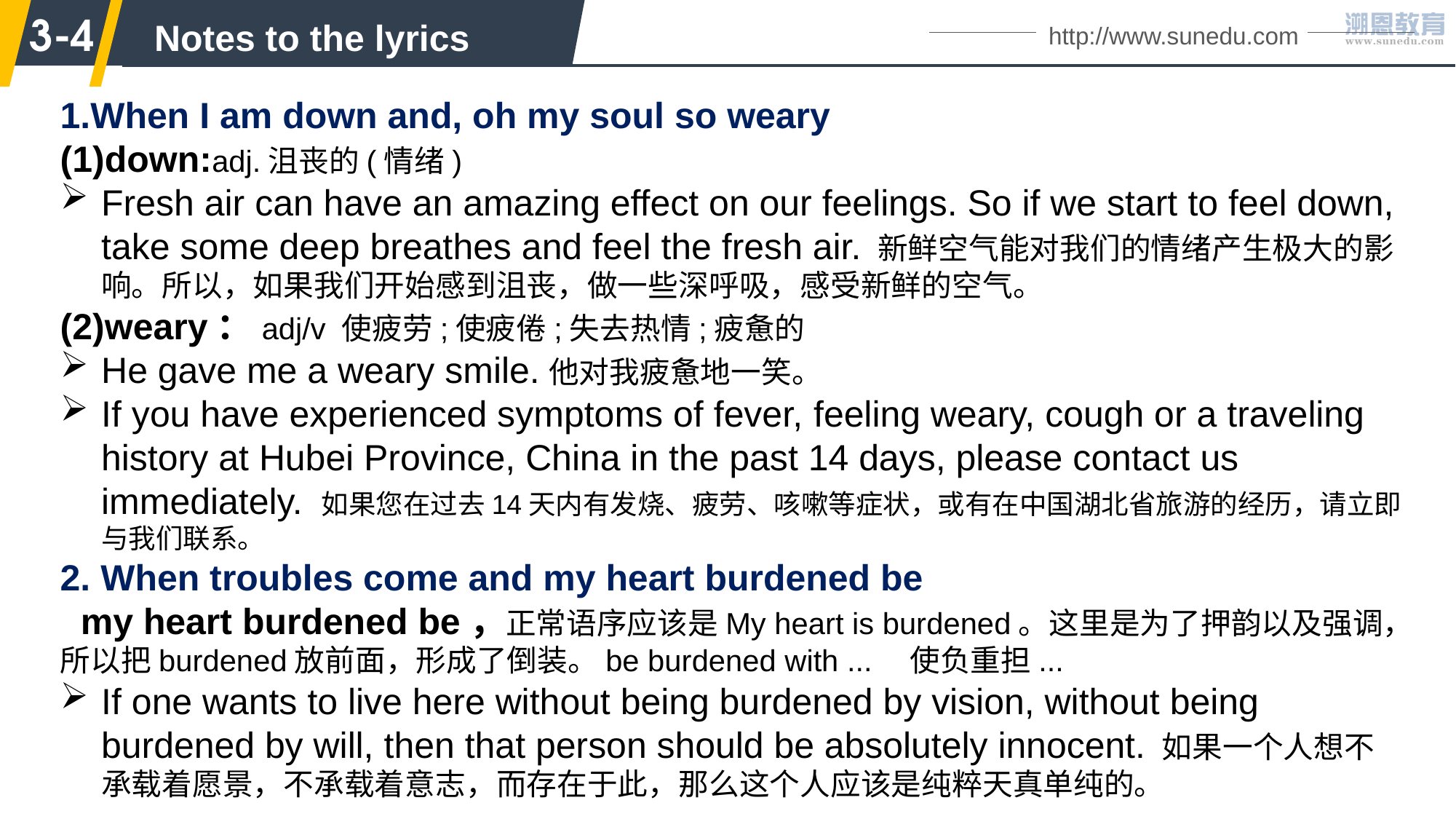

3-4
Notes to the lyrics
http://www.sunedu.com
1.When I am down and, oh my soul so weary
(1)down:adj.沮丧的(情绪)
Fresh air can have an amazing effect on our feelings. So if we start to feel down, take some deep breathes and feel the fresh air. 新鲜空气能对我们的情绪产生极大的影响。所以，如果我们开始感到沮丧，做一些深呼吸，感受新鲜的空气。
(2)weary：adj/v 使疲劳;使疲倦;失去热情;疲惫的
He gave me a weary smile.他对我疲惫地一笑。
If you have experienced symptoms of fever, feeling weary, cough or a traveling history at Hubei Province, China in the past 14 days, please contact us immediately. 如果您在过去14天内有发烧、疲劳、咳嗽等症状，或有在中国湖北省旅游的经历，请立即与我们联系。
2. When troubles come and my heart burdened be
  my heart burdened be，正常语序应该是My heart is burdened。这里是为了押韵以及强调，所以把burdened放前面，形成了倒装。be burdened with ...　使负重担...
If one wants to live here without being burdened by vision, without being burdened by will, then that person should be absolutely innocent. 如果一个人想不承载着愿景，不承载着意志，而存在于此，那么这个人应该是纯粹天真单纯的。